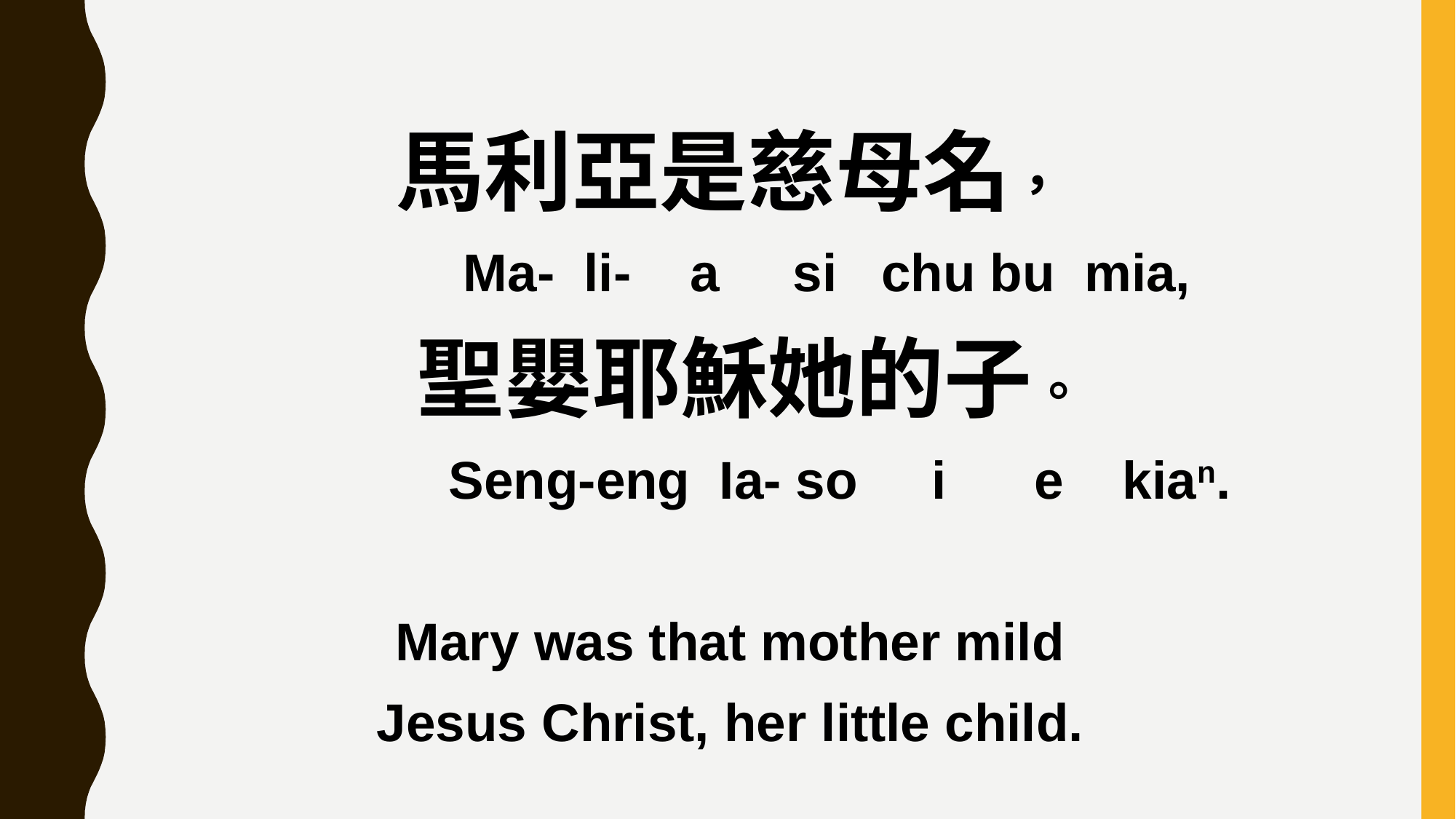

馬利亞是慈母名，
                  Ma-  li-    a     si   chu bu  mia,
 聖嬰耶穌她的子。
                 Seng-eng  Ia- so     i      e    kian.

Mary was that mother mild
Jesus Christ, her little child.